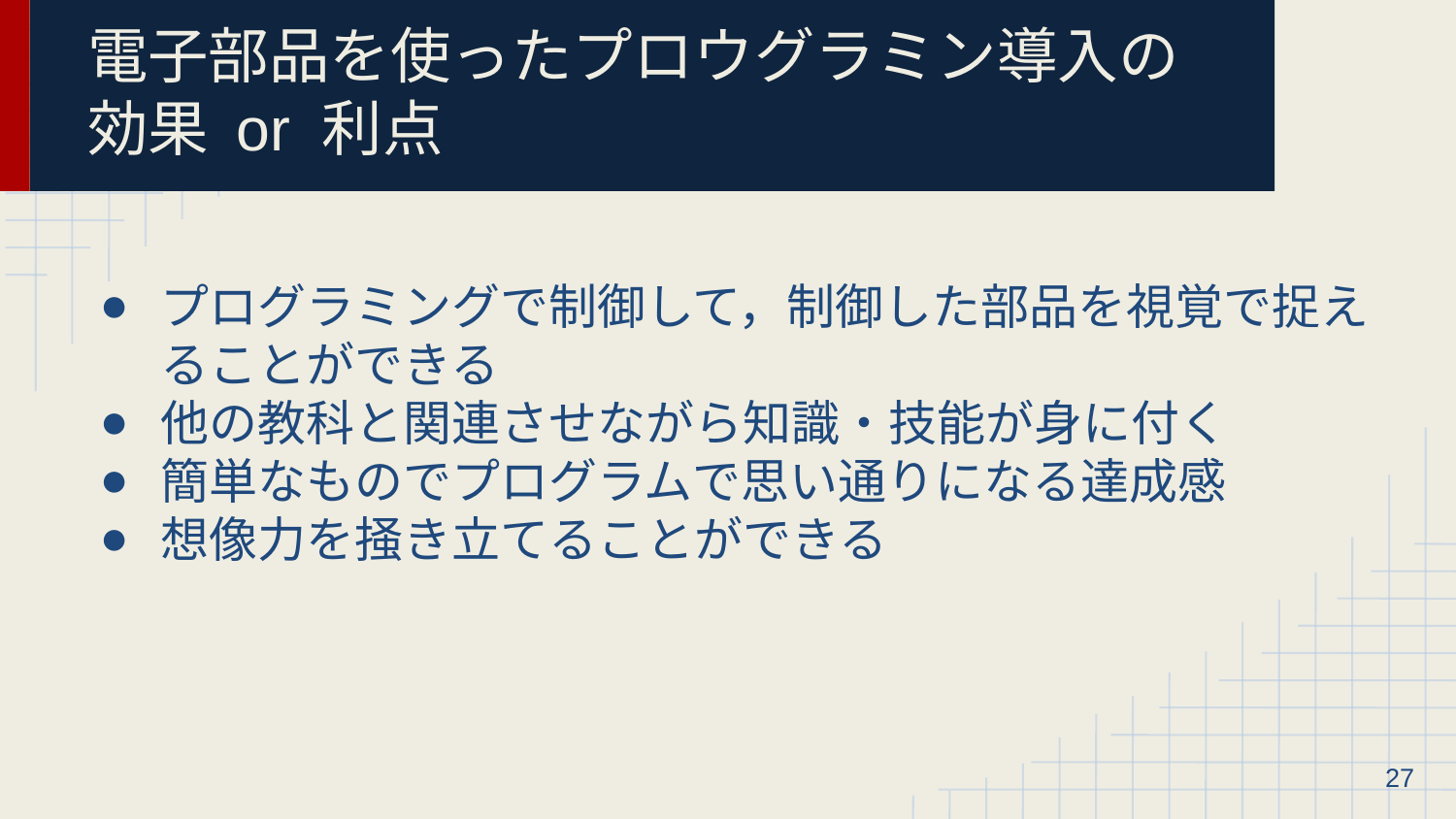

# 電子部品を使ったプロウグラミン導入の効果 or 利点

プログラミングで制御して，制御した部品を視覚で捉えることができる
他の教科と関連させながら知識・技能が身に付く
簡単なものでプログラムで思い通りになる達成感
想像力を掻き立てることができる
27